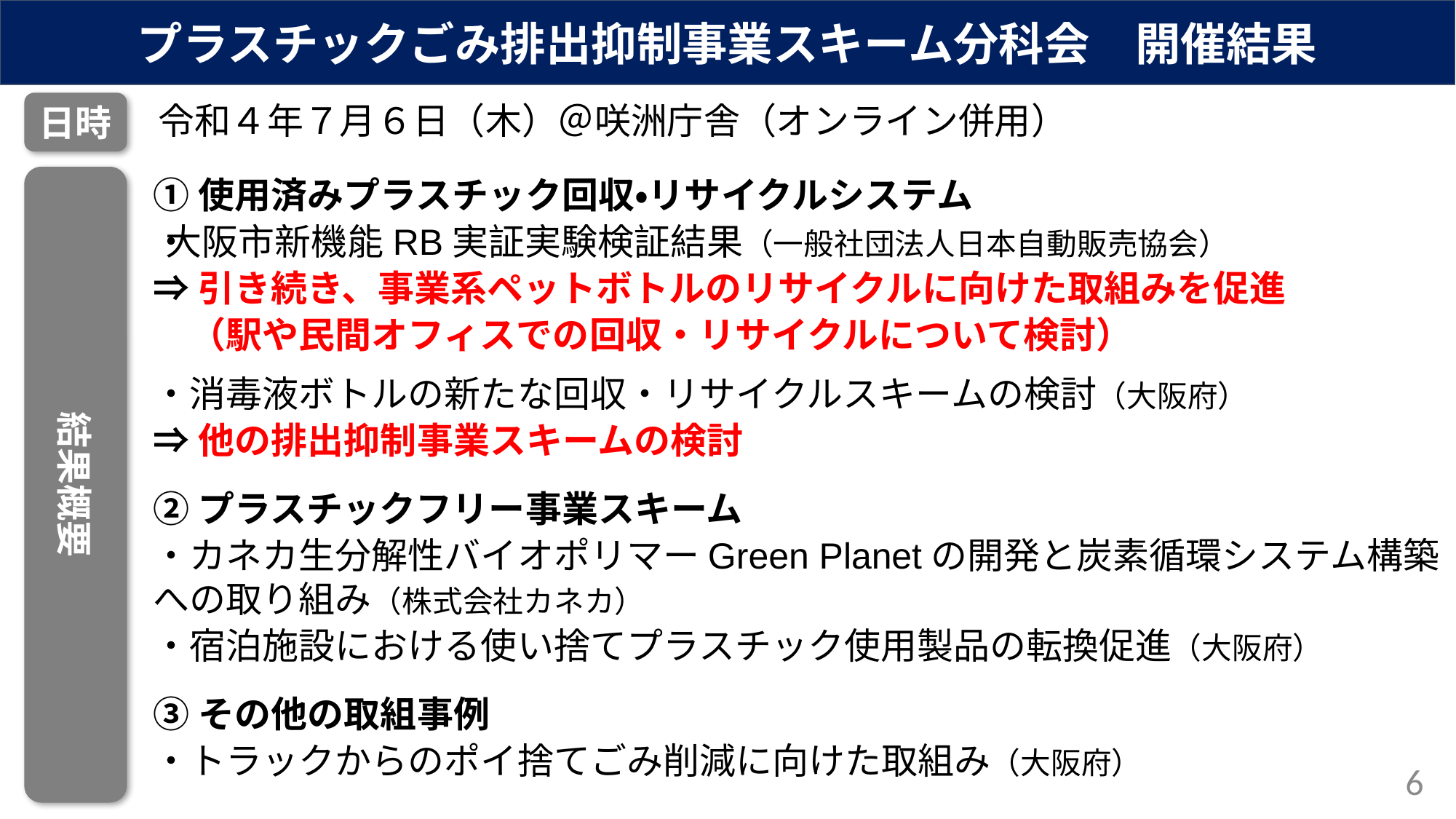

プラスチックごみ排出抑制事業スキーム分科会　開催結果
Ｒ４第２回プラスチックごみ排出抑制事業スキーム分科会　開催結果
令和４年７月６日（木）＠咲洲庁舎（オンライン併用）
日時
結果概要
①使用済みプラスチック回収・リサイクルシステム
・大阪市新機能RB実証実験検証結果（一般社団法人日本自動販売協会）
⇒引き続き、事業系ペットボトルのリサイクルに向けた取組みを促進
　（駅や民間オフィスでの回収・リサイクルについて検討）

・消毒液ボトルの新たな回収・リサイクルスキームの検討（大阪府）
⇒他の排出抑制事業スキームの検討

②プラスチックフリー事業スキーム
・カネカ生分解性バイオポリマーGreen Planetの開発と炭素循環システム構築への取り組み（株式会社カネカ）
・宿泊施設における使い捨てプラスチック使用製品の転換促進（大阪府）

③その他の取組事例
・トラックからのポイ捨てごみ削減に向けた取組み（大阪府）
6